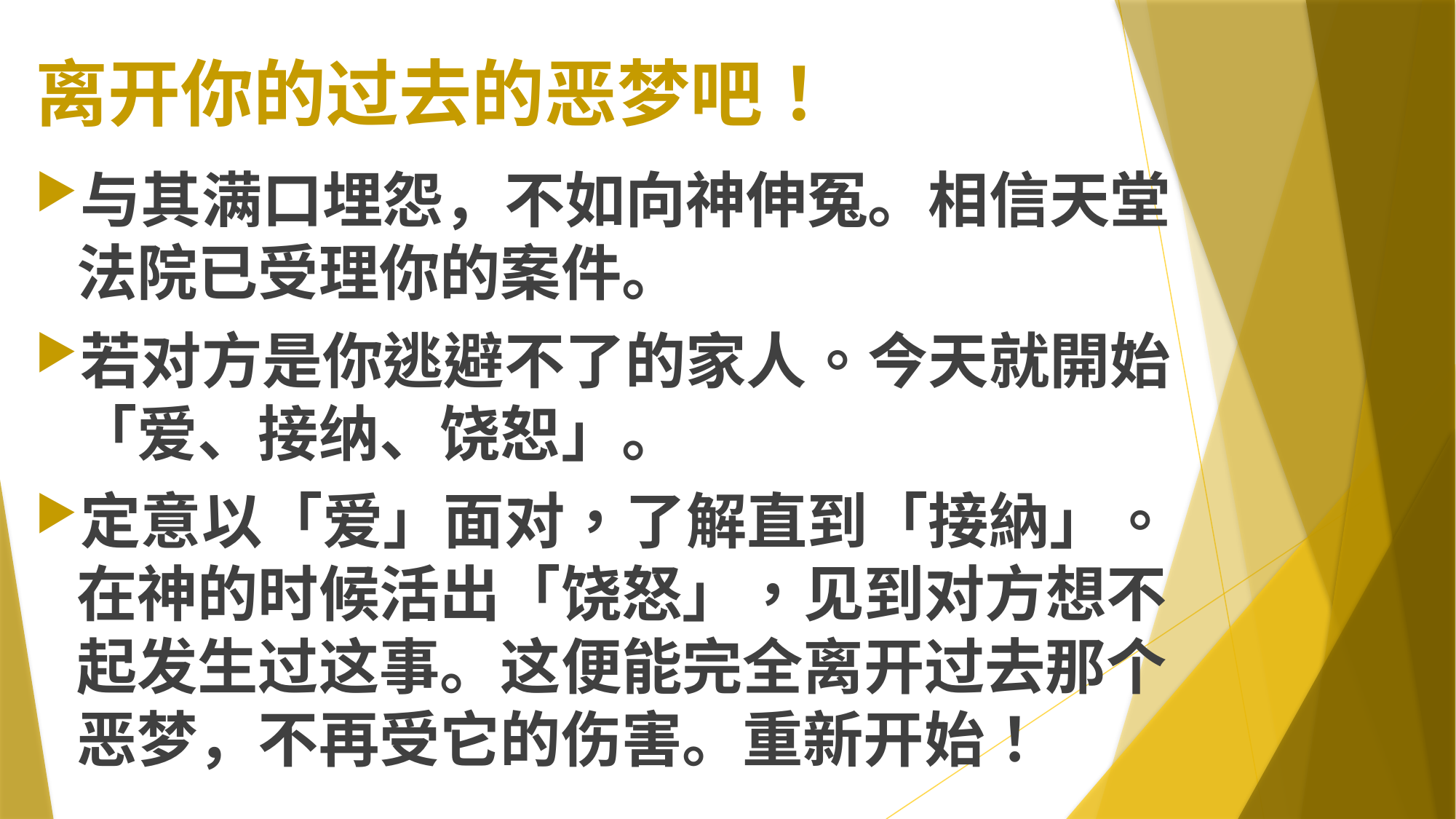

# 离开你的过去的恶梦吧！
与其满口埋怨，不如向神伸冤。相信天堂法院已受理你的案件。
若对方是你逃避不了的家人。今天就開始「爱、接纳、饶恕」。
定意以「爱」面对，了解直到「接納」。在神的时候活出「饶怒」，见到对方想不起发生过这事。这便能完全离开过去那个恶梦，不再受它的伤害。重新开始！